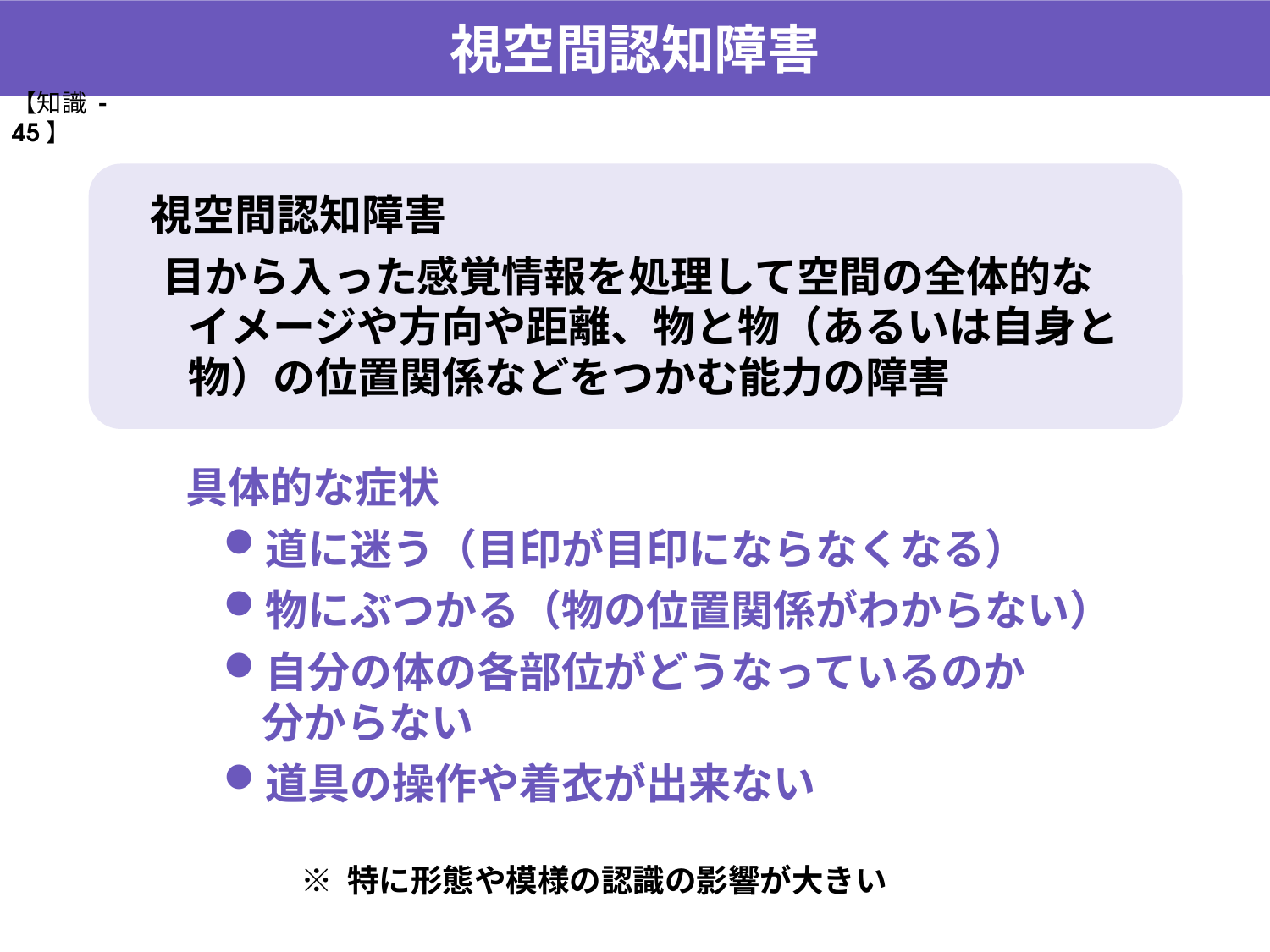

視空間認知障害
【知識 -45】

視空間認知障害
目から入った感覚情報を処理して空間の全体的なイメージや方向や距離、物と物（あるいは自身と物）の位置関係などをつかむ能力の障害
具体的な症状
道に迷う（目印が目印にならなくなる）
物にぶつかる（物の位置関係がわからない）
自分の体の各部位がどうなっているのか
   分からない
道具の操作や着衣が出来ない

※ 特に形態や模様の認識の影響が大きい